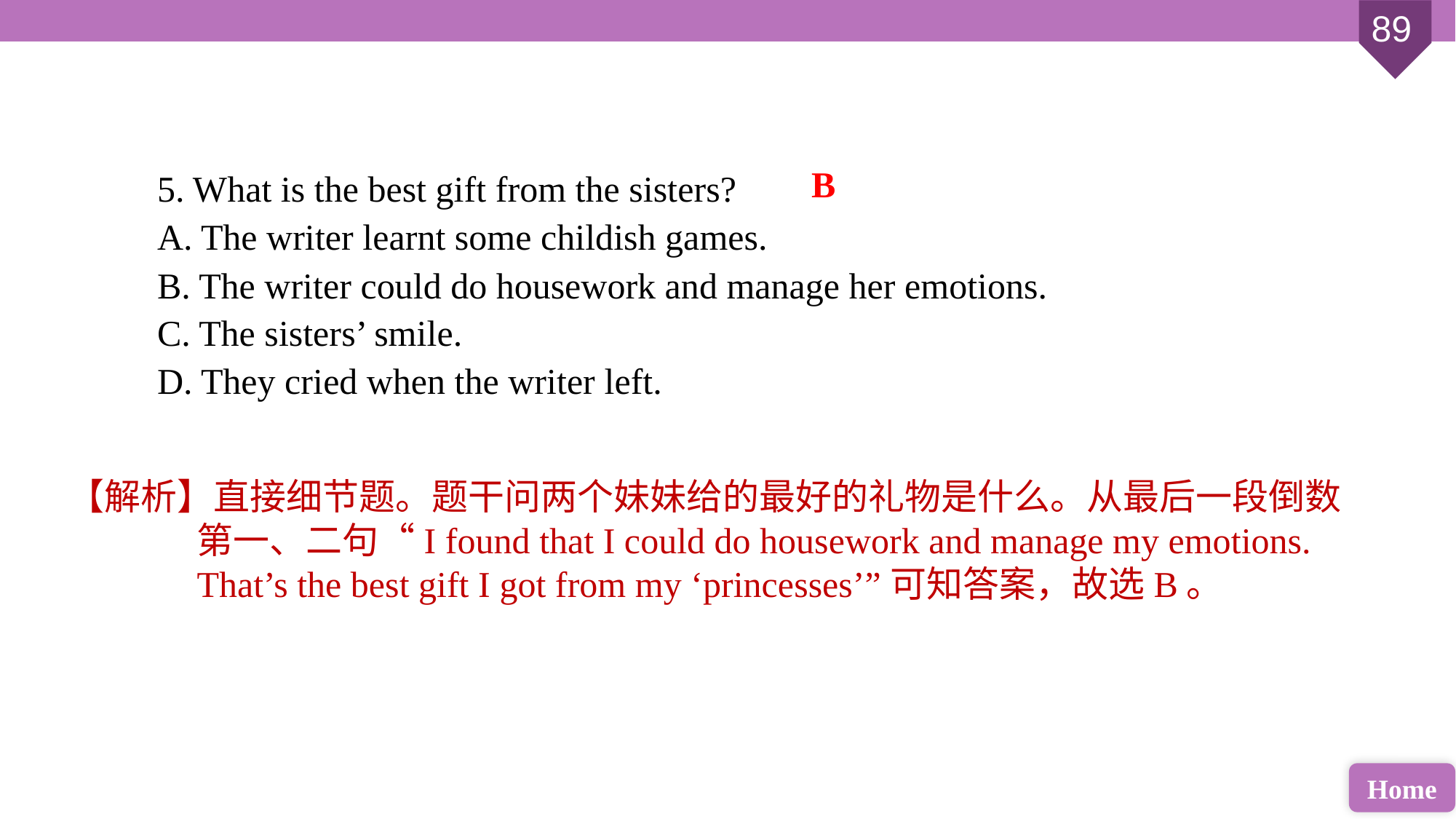

5. What is the best gift from the sisters?
A. The writer learnt some childish games.
B. The writer could do housework and manage her emotions.
C. The sisters’ smile.
D. They cried when the writer left.
B
【解析】直接细节题。题干问两个妹妹给的最好的礼物是什么。从最后一段倒数第一、二句“I found that I could do housework and manage my emotions. That’s the best gift I got from my ‘princesses’”可知答案，故选B。